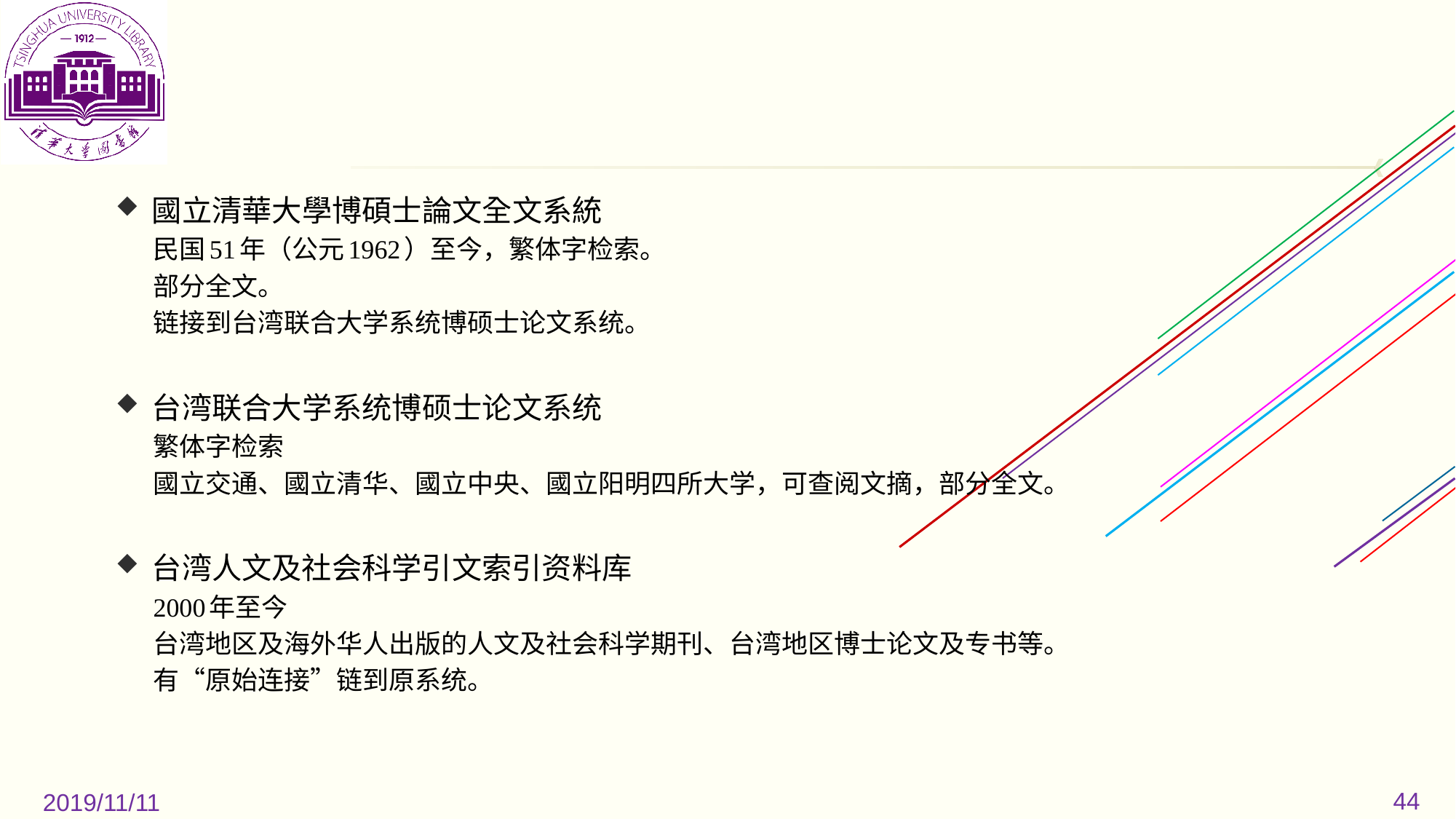

國立清華大學博碩士論文全文系統
民国51年（公元1962）至今，繁体字检索。
部分全文。
链接到台湾联合大学系统博硕士论文系统。

台湾联合大学系统博硕士论文系统
繁体字检索
國立交通、國立清华、國立中央、國立阳明四所大学，可查阅文摘，部分全文。

台湾人文及社会科学引文索引资料库
2000年至今
台湾地区及海外华人出版的人文及社会科学期刊、台湾地区博士论文及专书等。
有“原始连接”链到原系统。
44
2019/11/11